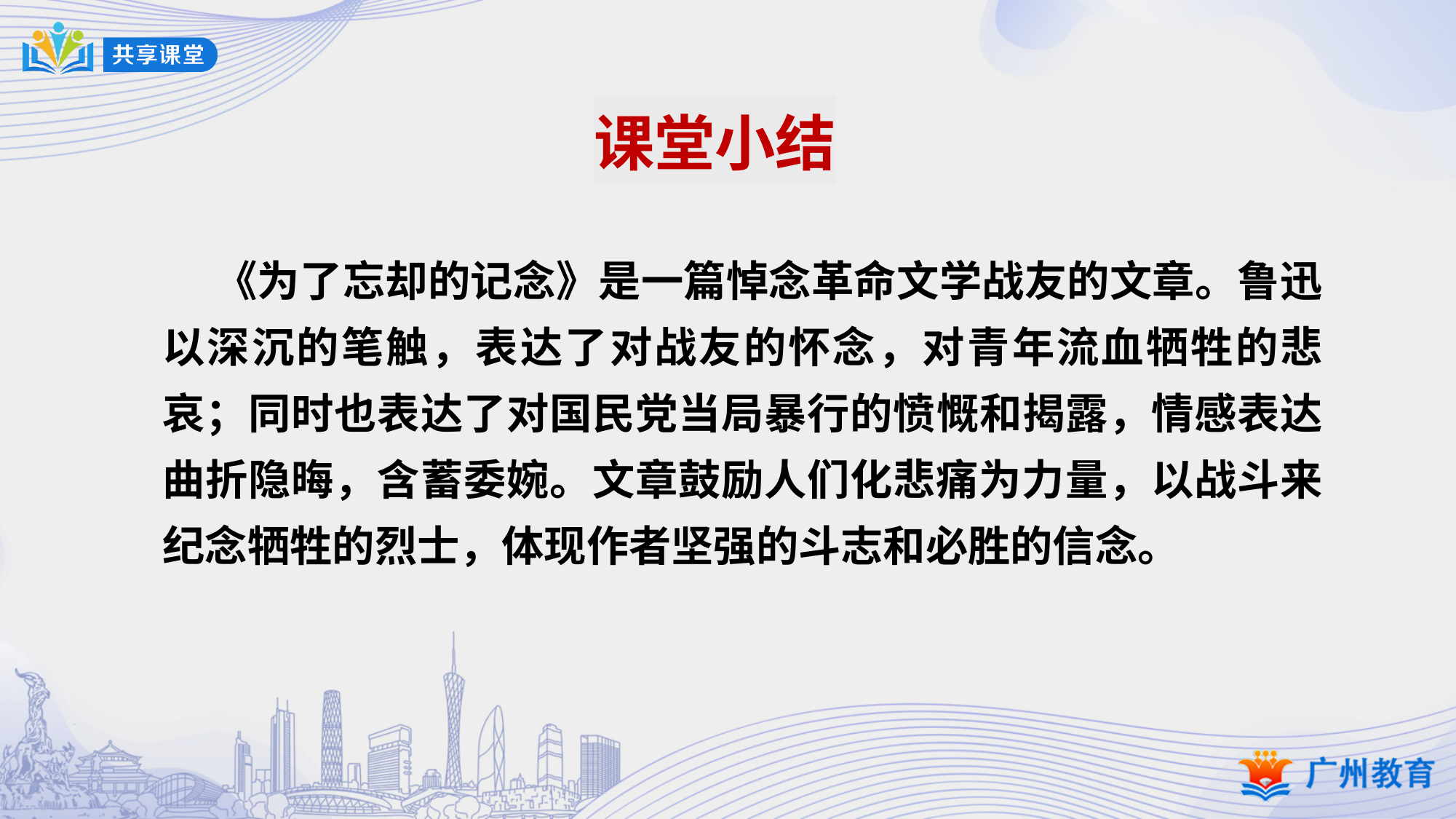

课堂小结
 《为了忘却的记念》是一篇悼念革命文学战友的文章。鲁迅以深沉的笔触，表达了对战友的怀念，对青年流血牺牲的悲哀；同时也表达了对国民党当局暴行的愤慨和揭露，情感表达曲折隐晦，含蓄委婉。文章鼓励人们化悲痛为力量，以战斗来纪念牺牲的烈士，体现作者坚强的斗志和必胜的信念。